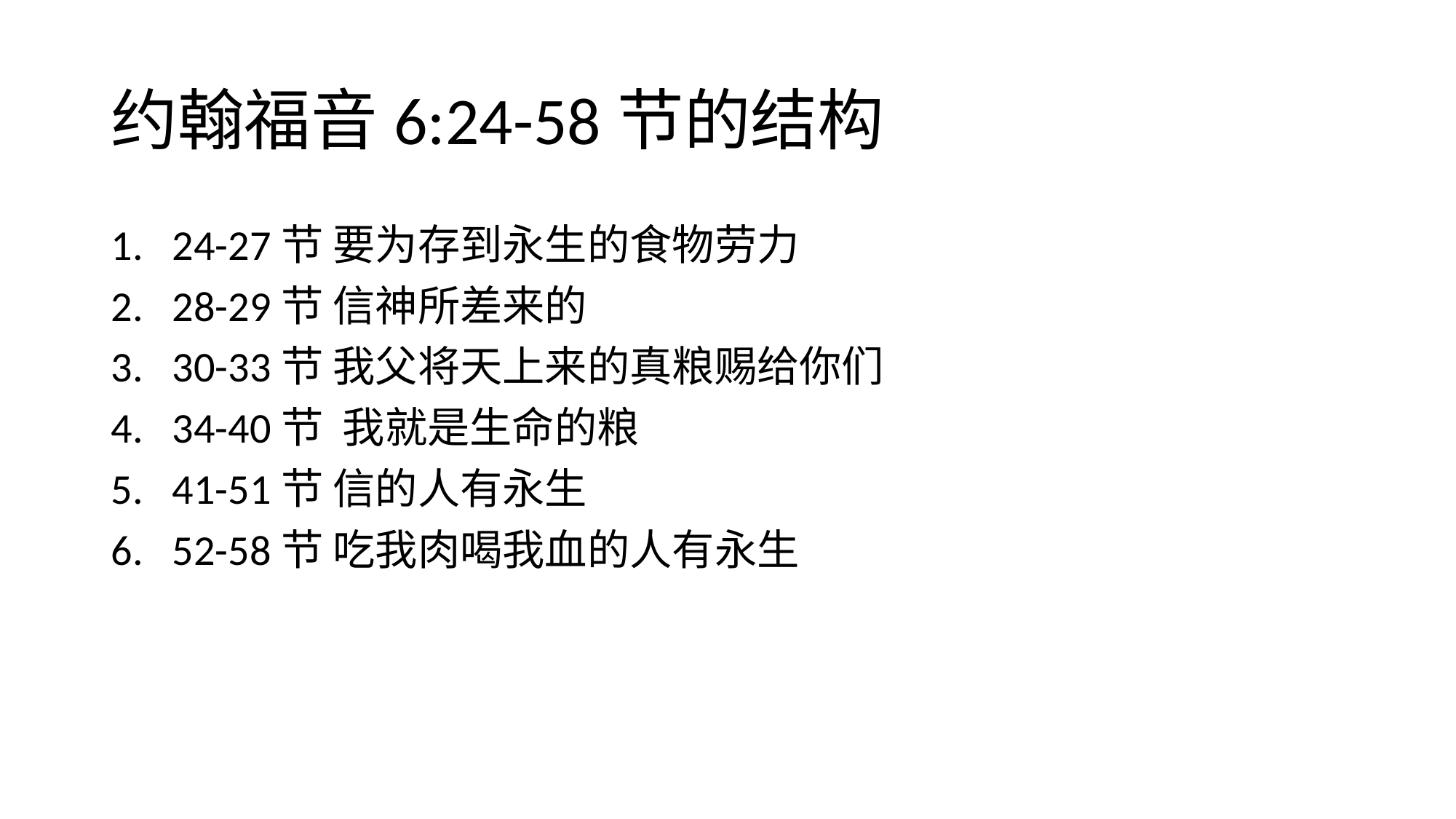

# 约翰福音6:24-58节的结构
24-27节 要为存到永生的食物劳力
28-29节 信神所差来的
30-33节 我父将天上来的真粮赐给你们
34-40节  我就是生命的粮
41-51节 信的人有永生
52-58节 吃我肉喝我血的人有永生